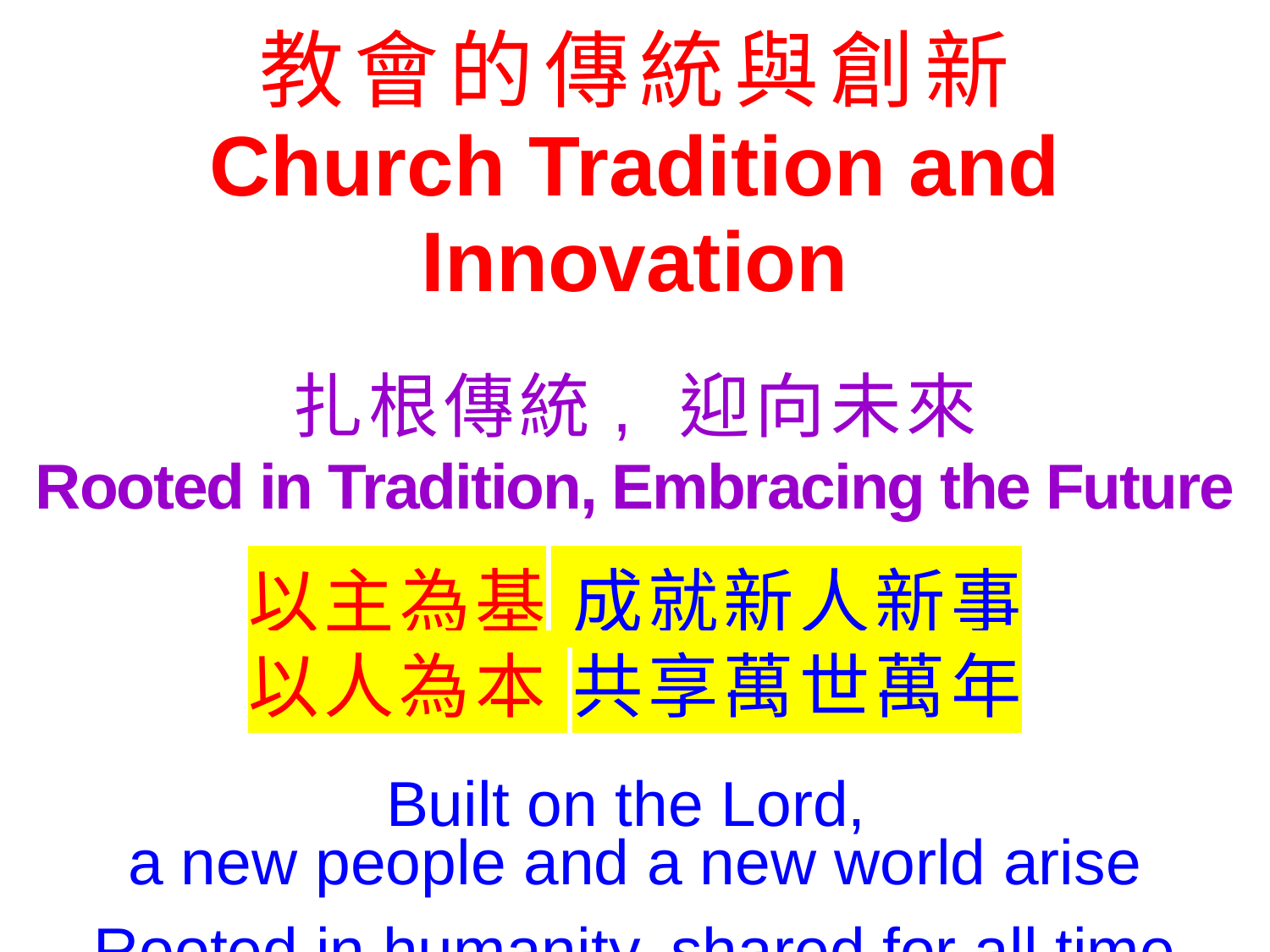

教會的傳統與創新
Church Tradition and Innovation
扎根傳統, 迎向未來
Rooted in Tradition, Embracing the Future
以主為基 成就新人新事
以人為本 共享萬世萬年
Built on the Lord,
a new people and a new world arise
Rooted in humanity, shared for all time